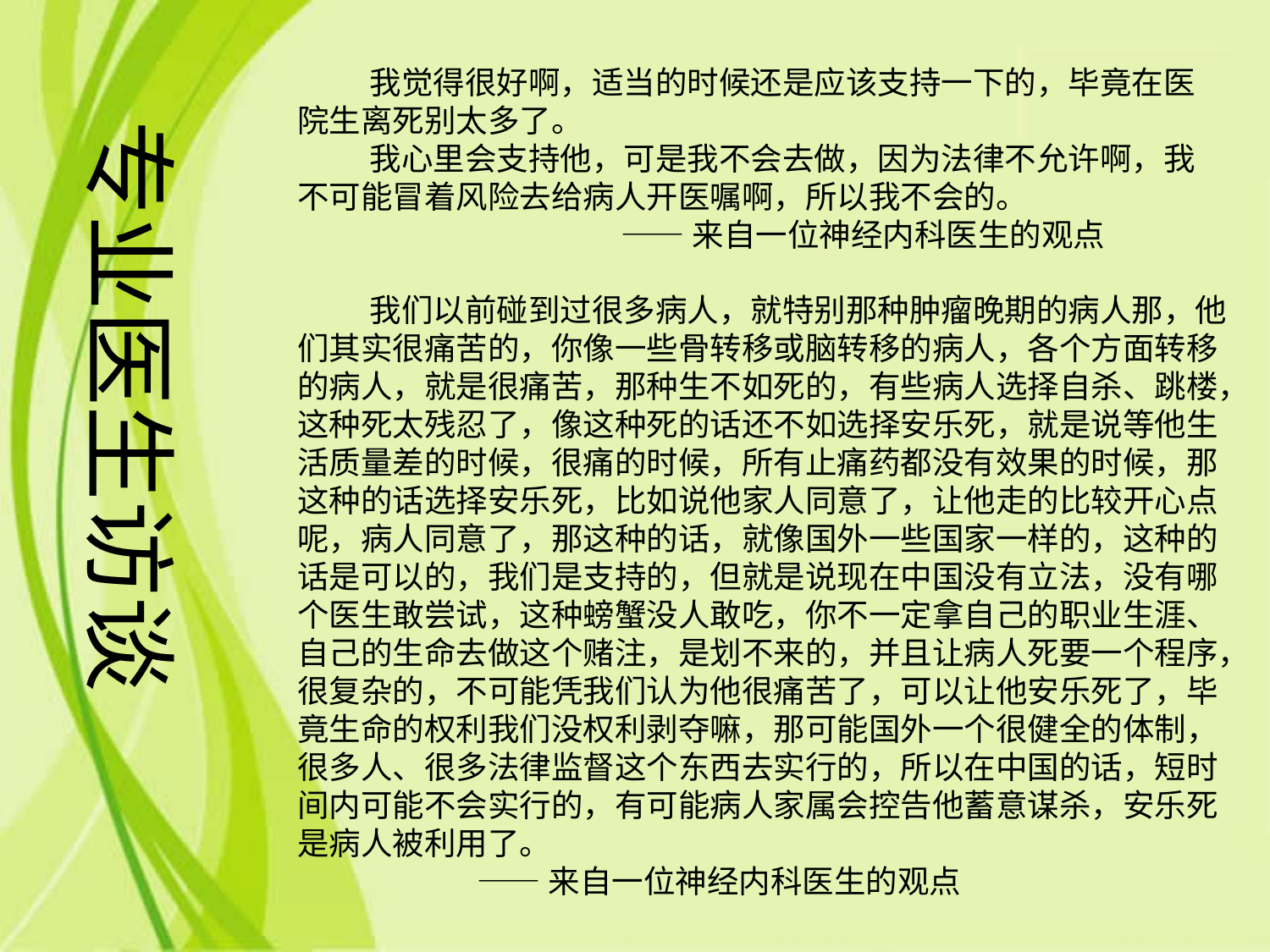

我觉得很好啊，适当的时候还是应该支持一下的，毕竟在医院生离死别太多了。
         我心里会支持他，可是我不会去做，因为法律不允许啊，我不可能冒着风险去给病人开医嘱啊，所以我不会的。
                                             ——来自一位神经内科医生的观点
  专业医生访谈
         我们以前碰到过很多病人，就特别那种肿瘤晚期的病人那，他们其实很痛苦的，你像一些骨转移或脑转移的病人，各个方面转移的病人，就是很痛苦，那种生不如死的，有些病人选择自杀、跳楼，这种死太残忍了，像这种死的话还不如选择安乐死，就是说等他生活质量差的时候，很痛的时候，所有止痛药都没有效果的时候，那这种的话选择安乐死，比如说他家人同意了，让他走的比较开心点呢，病人同意了，那这种的话，就像国外一些国家一样的，这种的话是可以的，我们是支持的，但就是说现在中国没有立法，没有哪个医生敢尝试，这种螃蟹没人敢吃，你不一定拿自己的职业生涯、自己的生命去做这个赌注，是划不来的，并且让病人死要一个程序，很复杂的，不可能凭我们认为他很痛苦了，可以让他安乐死了，毕竟生命的权利我们没权利剥夺嘛，那可能国外一个很健全的体制，很多人、很多法律监督这个东西去实行的，所以在中国的话，短时间内可能不会实行的，有可能病人家属会控告他蓄意谋杀，安乐死是病人被利用了。
                         ——来自一位神经内科医生的观点